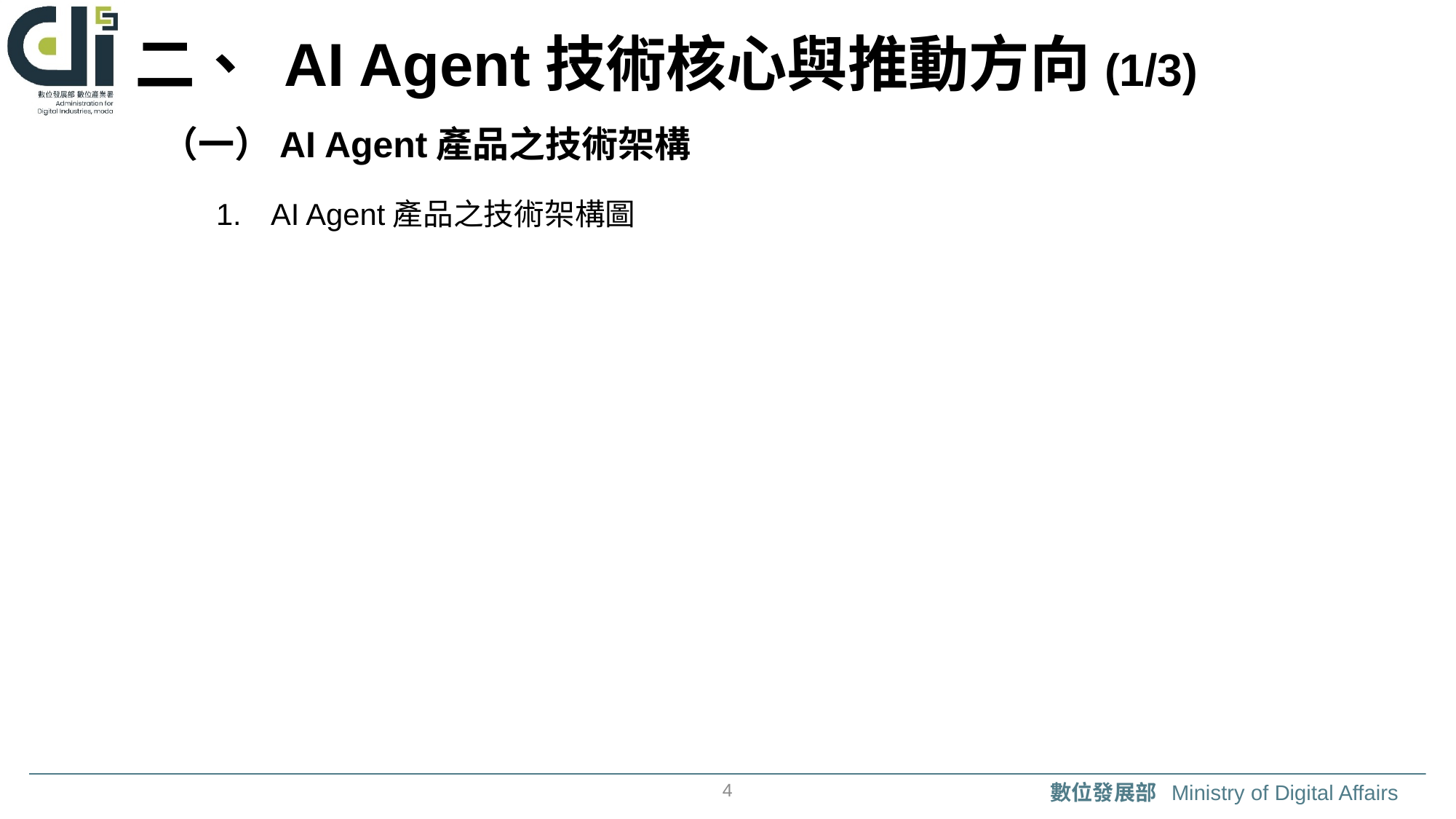

# 二、 AI Agent技術核心與推動方向(1/3)
（一）AI Agent產品之技術架構
AI Agent產品之技術架構圖
4